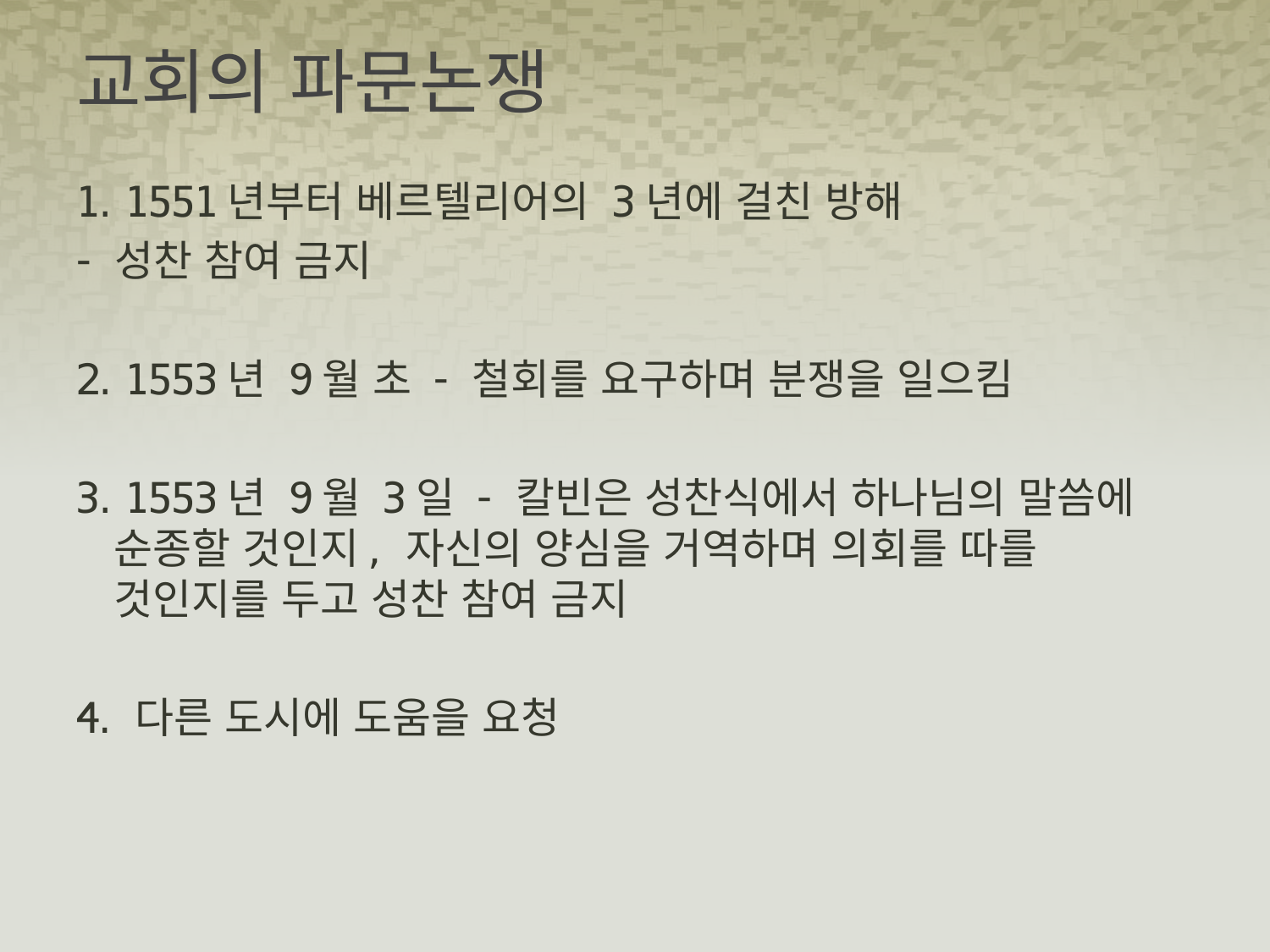

# 교회의 파문논쟁
1. 1551년부터 베르텔리어의 3년에 걸친 방해
- 성찬 참여 금지

2. 1553년 9월 초 - 철회를 요구하며 분쟁을 일으킴

3. 1553년 9월 3일 - 칼빈은 성찬식에서 하나님의 말씀에 순종할 것인지, 자신의 양심을 거역하며 의회를 따를 것인지를 두고 성찬 참여 금지

4. 다른 도시에 도움을 요청